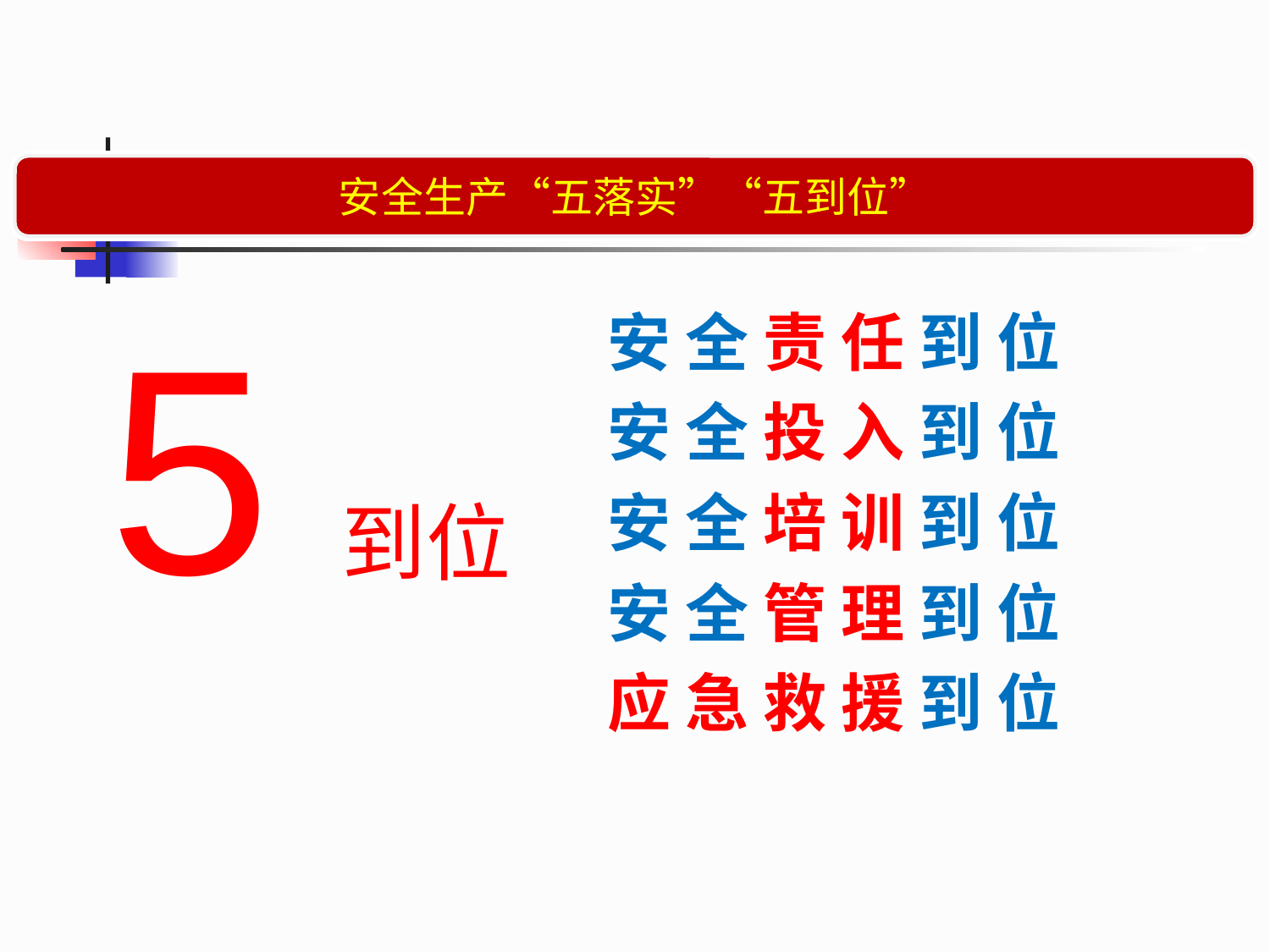

安全生产“五落实”“五到位”
5到位
 安 全 责 任 到 位
 安 全 投 入 到 位
 安 全 培 训 到 位
 安 全 管 理 到 位
 应 急 救 援 到 位